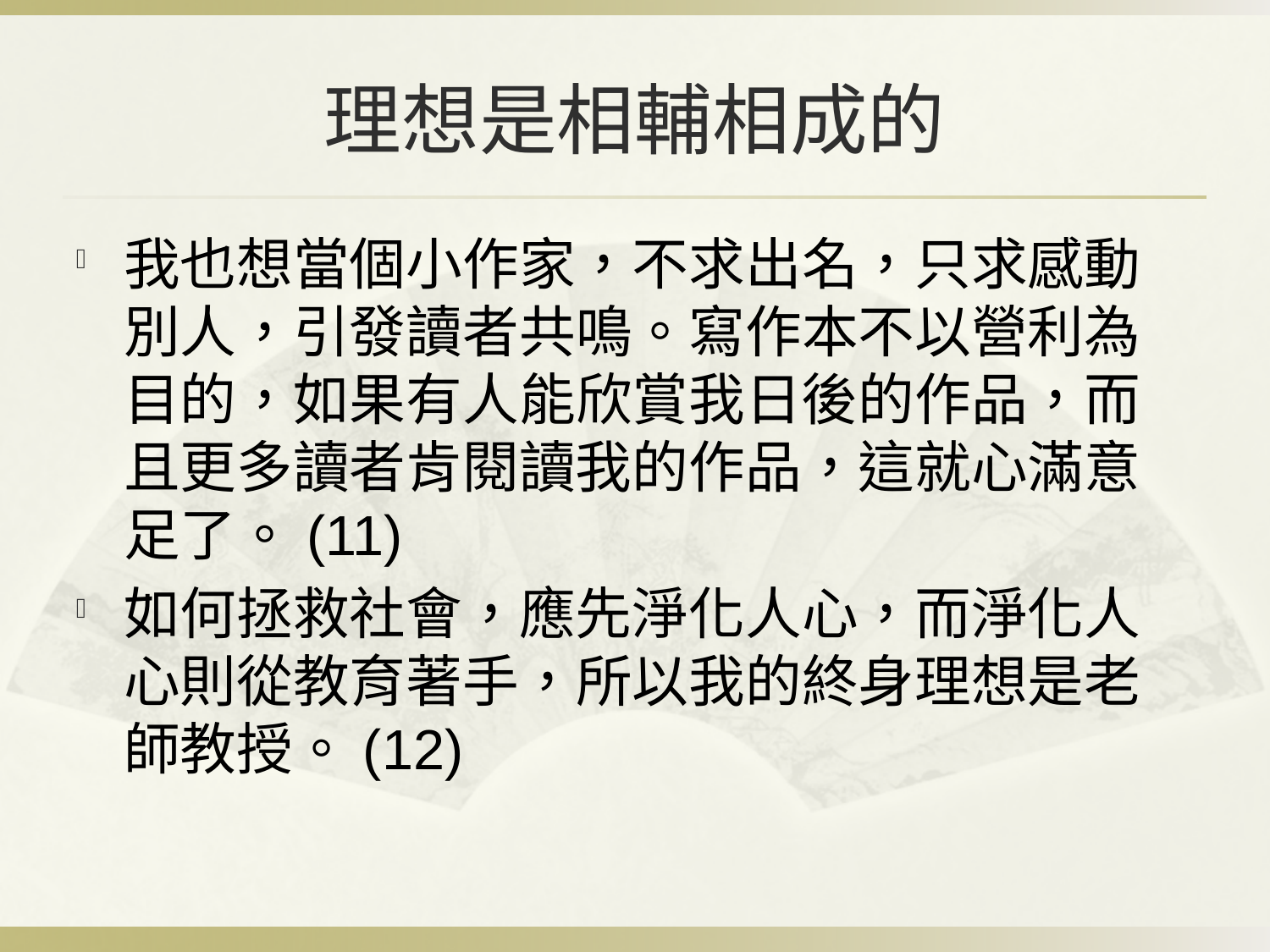

# 理想是相輔相成的
我也想當個小作家，不求出名，只求感動別人，引發讀者共鳴。寫作本不以營利為目的，如果有人能欣賞我日後的作品，而且更多讀者肯閱讀我的作品，這就心滿意足了。(11)
如何拯救社會，應先淨化人心，而淨化人心則從教育著手，所以我的終身理想是老師教授。(12)